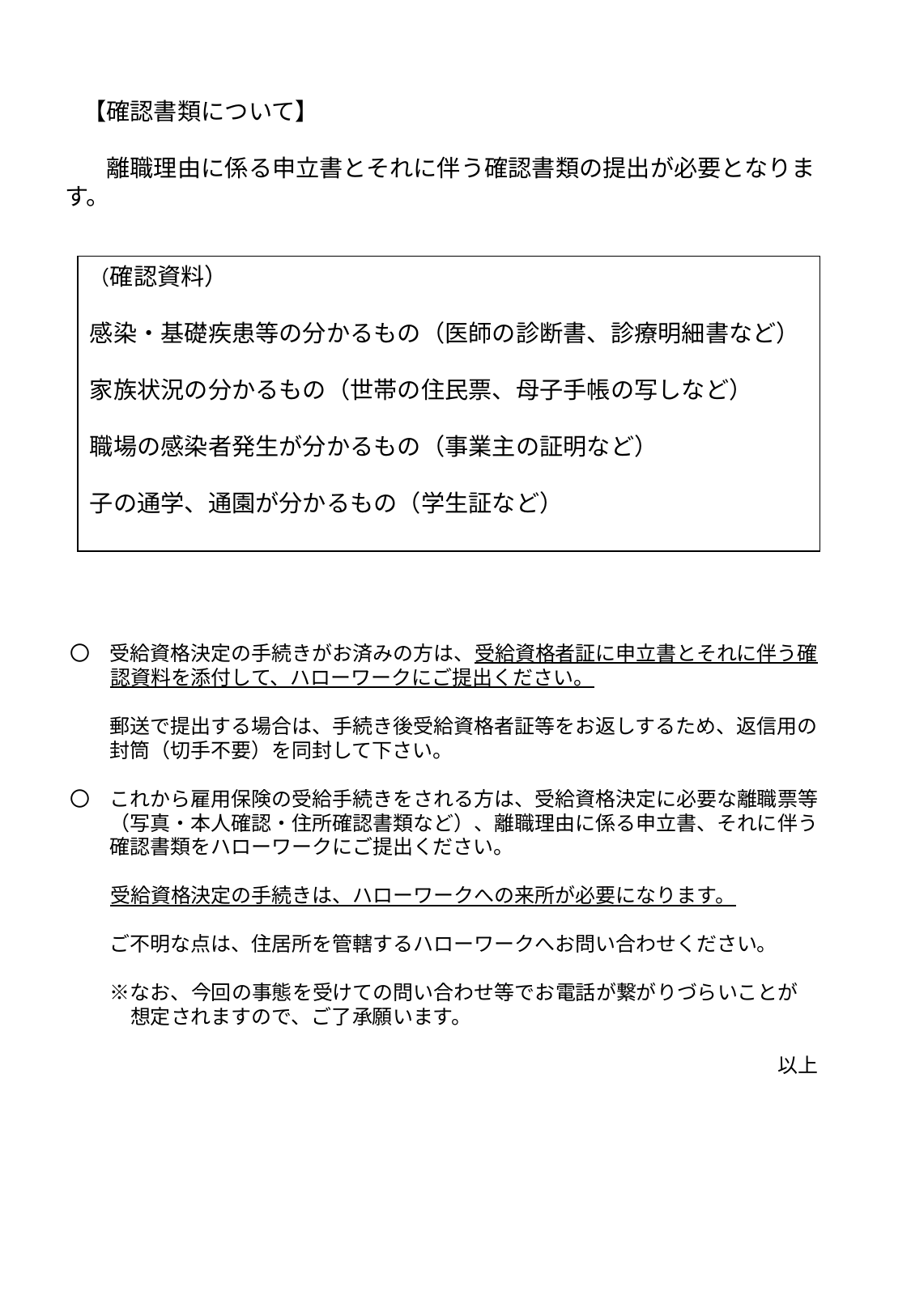

【確認書類について】

　離職理由に係る申立書とそれに伴う確認書類の提出が必要となります。

（確認資料）

感染・基礎疾患等の分かるもの（医師の診断書、診療明細書など）

家族状況の分かるもの（世帯の住民票、母子手帳の写しなど）

職場の感染者発生が分かるもの（事業主の証明など）

子の通学、通園が分かるもの（学生証など）

〇　受給資格決定の手続きがお済みの方は、受給資格者証に申立書とそれに伴う確
　　認資料を添付して、ハローワークにご提出ください。

　　郵送で提出する場合は、手続き後受給資格者証等をお返しするため、返信用の
　　封筒（切手不要）を同封して下さい。

〇　これから雇用保険の受給手続きをされる方は、受給資格決定に必要な離職票等
　　（写真・本人確認・住所確認書類など）、離職理由に係る申立書、それに伴う
　　確認書類をハローワークにご提出ください。

　　受給資格決定の手続きは、ハローワークへの来所が必要になります。

　　ご不明な点は、住居所を管轄するハローワークへお問い合わせください。

　　※なお、今回の事態を受けての問い合わせ等でお電話が繋がりづらいことが
　　　想定されますので、ご了承願います。

　　　　　　　　　　　　　　　　　　　　　　　　　　　　　　　　　　　以上